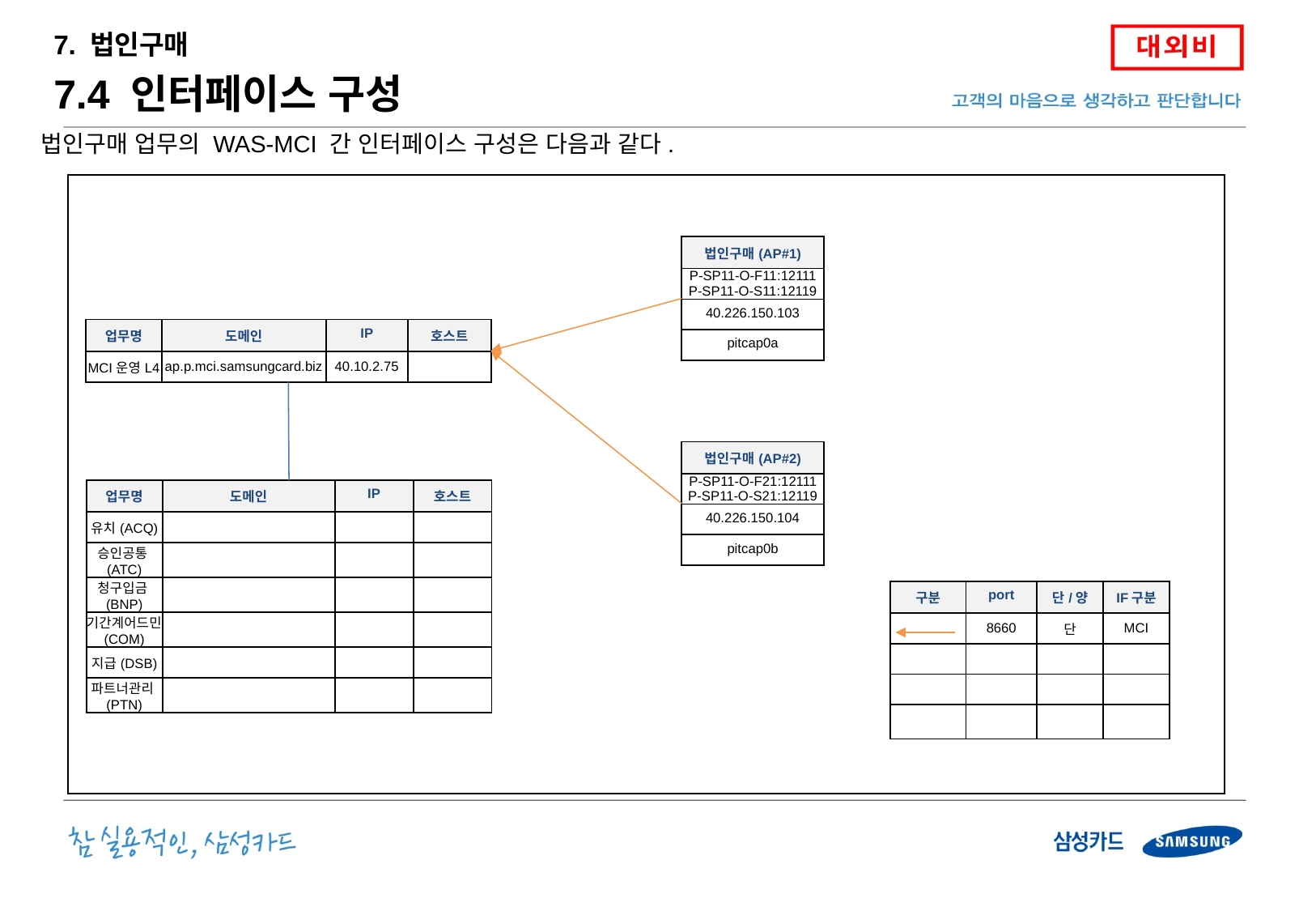

7. 법인구매
7.4 인터페이스 구성
법인구매 업무의 WAS-MCI 간 인터페이스 구성은 다음과 같다.

| 법인구매(AP#1) |
| --- |
| P-SP11-O-F11:12111 P-SP11-O-S11:12119 |
| 40.226.150.103 |
| pitcap0a |
| 업무명 | 도메인 | IP | 호스트 |
| --- | --- | --- | --- |
| MCI운영L4 | ap.p.mci.samsungcard.biz | 40.10.2.75 |  |
| 법인구매(AP#2) |
| --- |
| P-SP11-O-F21:12111 P-SP11-O-S21:12119 |
| 40.226.150.104 |
| pitcap0b |
| 업무명 | 도메인 | IP | 호스트 |
| --- | --- | --- | --- |
| 유치(ACQ) |  |  |  |
| 승인공통(ATC) |  |  |  |
| 청구입금(BNP) |  |  |  |
| 기간계어드민(COM) |  |  |  |
| 지급(DSB) |  |  |  |
| 파트너관리(PTN) |  |  |  |
| 구분 | port | 단/양 | IF구분 |
| --- | --- | --- | --- |
|  | 8660 | 단 | MCI |
|  |  |  |  |
|  |  |  |  |
|  |  |  |  |